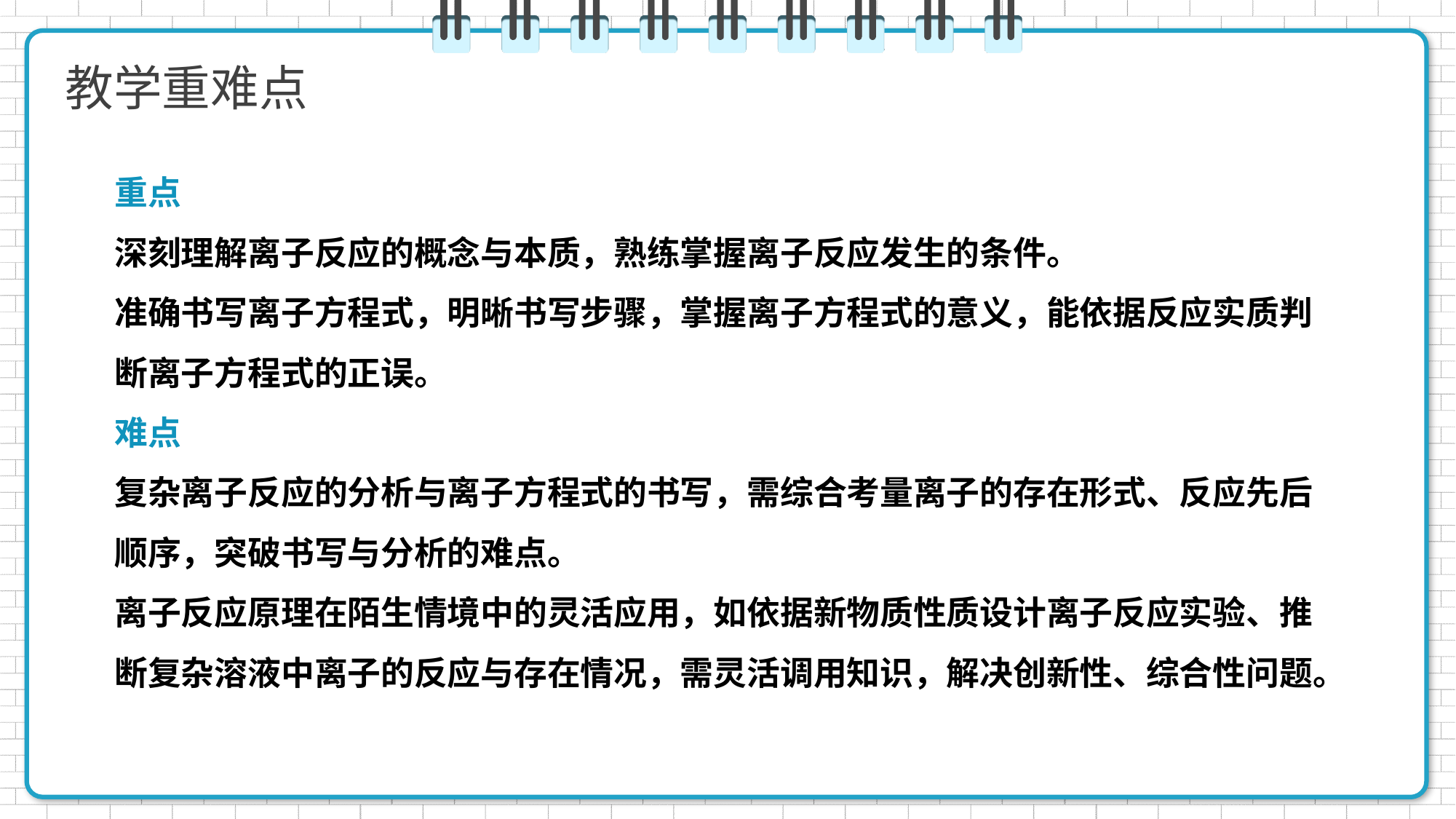

教学重难点
重点
深刻理解离子反应的概念与本质，熟练掌握离子反应发生的条件。
准确书写离子方程式，明晰书写步骤，掌握离子方程式的意义，能依据反应实质判断离子方程式的正误。
难点
复杂离子反应的分析与离子方程式的书写，需综合考量离子的存在形式、反应先后顺序，突破书写与分析的难点。
离子反应原理在陌生情境中的灵活应用，如依据新物质性质设计离子反应实验、推断复杂溶液中离子的反应与存在情况，需灵活调用知识，解决创新性、综合性问题。